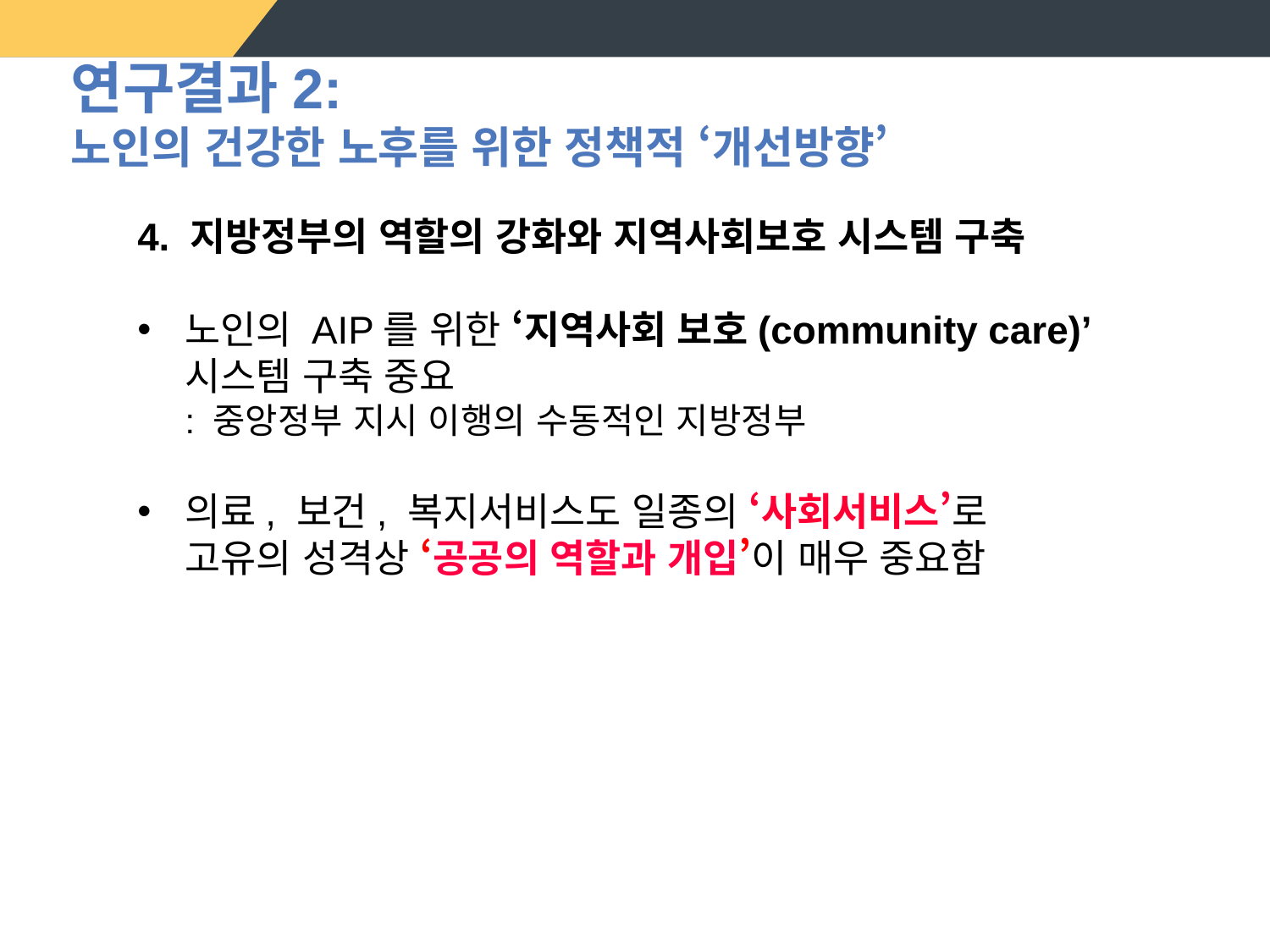

연구결과2:
노인의 건강한 노후를 위한 정책적 ‘개선방향’
4. 지방정부의 역할의 강화와 지역사회보호 시스템 구축

노인의 AIP를 위한 ‘지역사회 보호(community care)’ 시스템 구축 중요
: 중앙정부 지시 이행의 수동적인 지방정부

의료, 보건, 복지서비스도 일종의 ‘사회서비스’로
고유의 성격상 ‘공공의 역할과 개입’이 매우 중요함